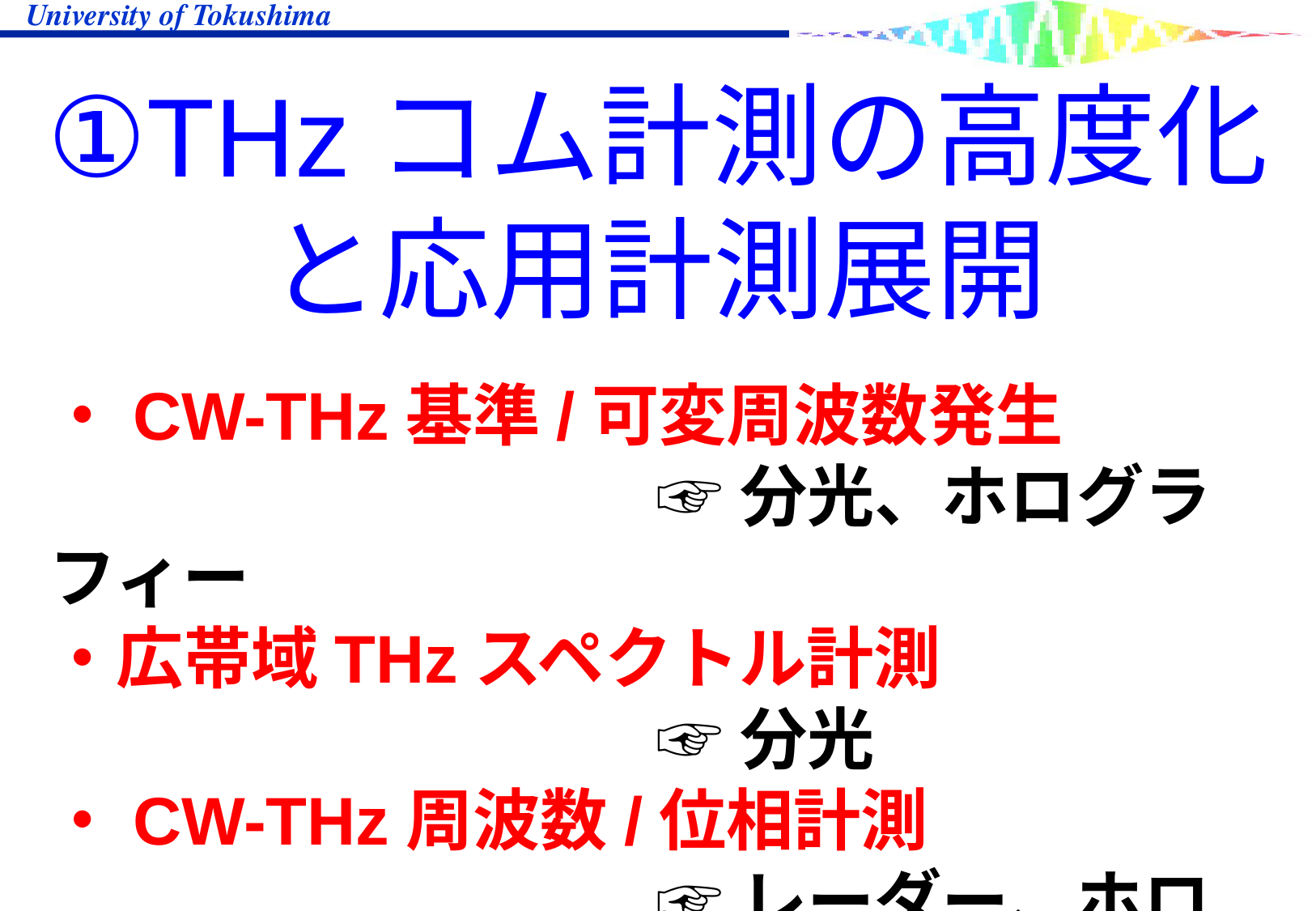

①THzコム計測の高度化と応用計測展開
・CW-THz基準/可変周波数発生
					☞分光、ホログラフィー
・広帯域THzスペクトル計測
					☞分光
・CW-THz周波数/位相計測
					☞レーダー、ホログラフィー